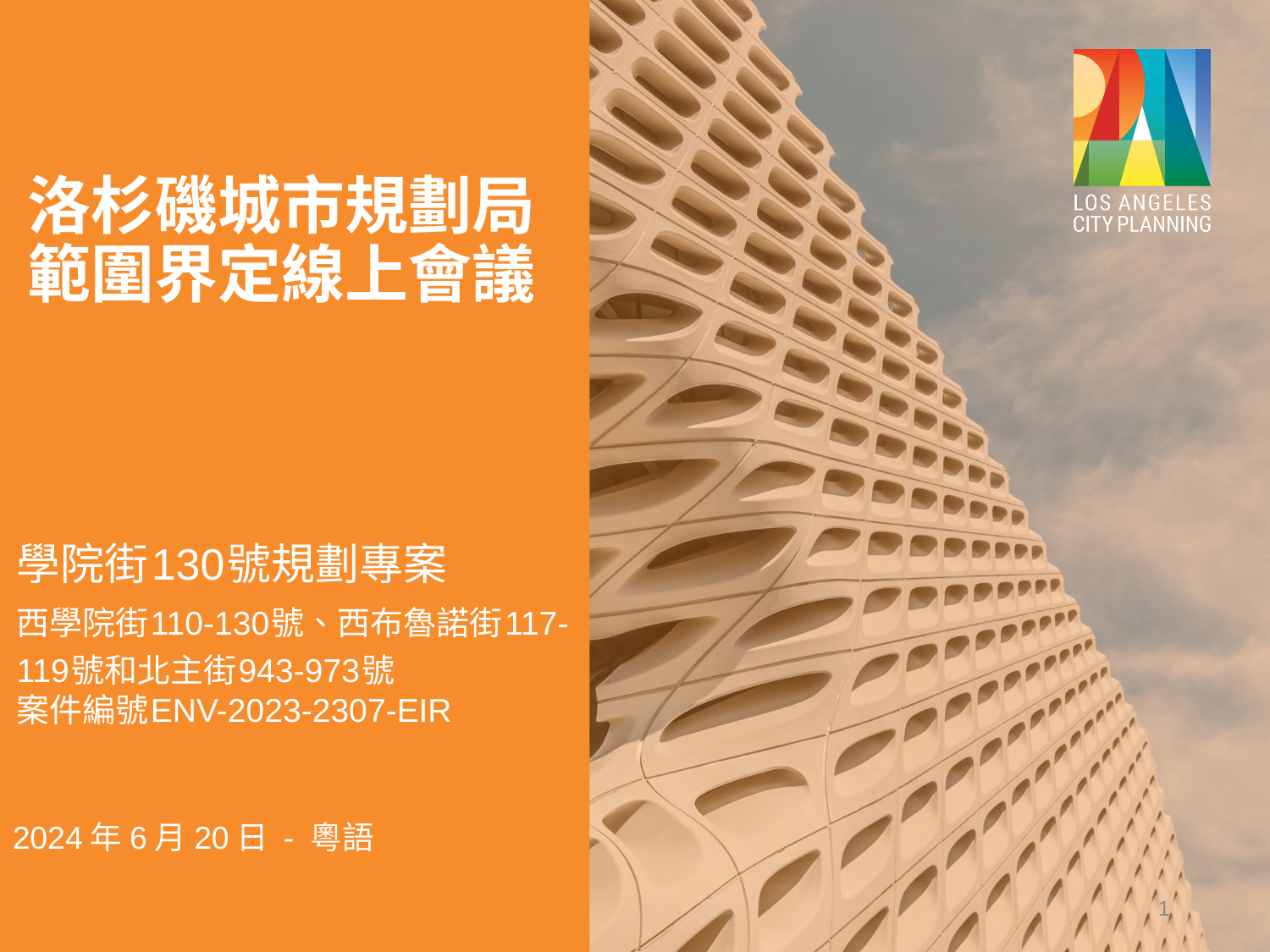

# 洛杉磯城市規劃局範圍界定線上會議
學院街130號規劃專案
西學院街110-130號、西布魯諾街117-119號和北主街943-973號
案件編號ENV-2023-2307-EIR
2024年6月20日 - 粵語
1